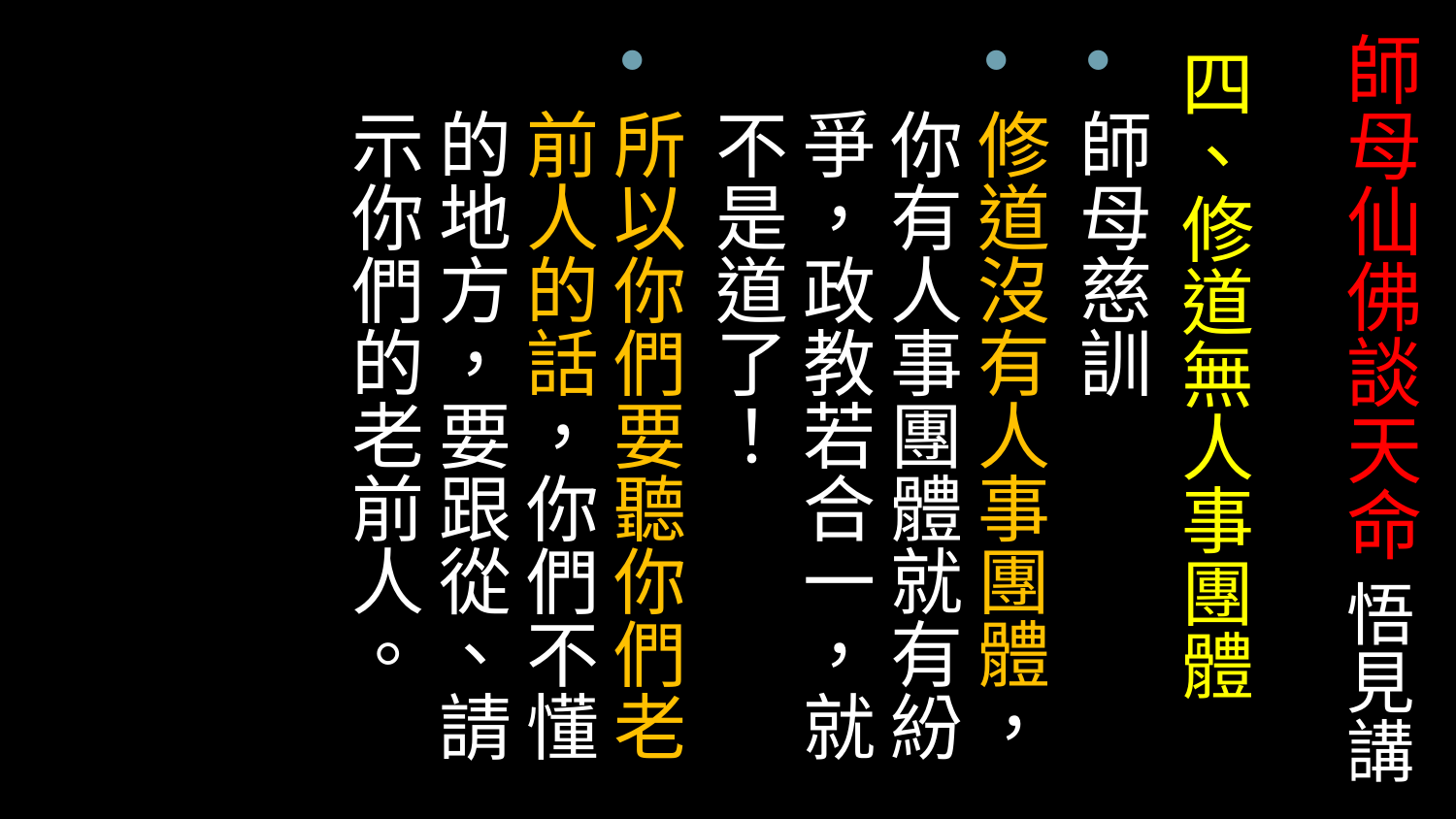

# 師母仙佛談天命 悟見講
四、修道無人事團體
師母慈訓
修道沒有人事團體，你有人事團體就有紛爭，政教若合一，就不是道了！
所以你們要聽你們老前人的話，你們不懂的地方，要跟從、請示你們的老前人。